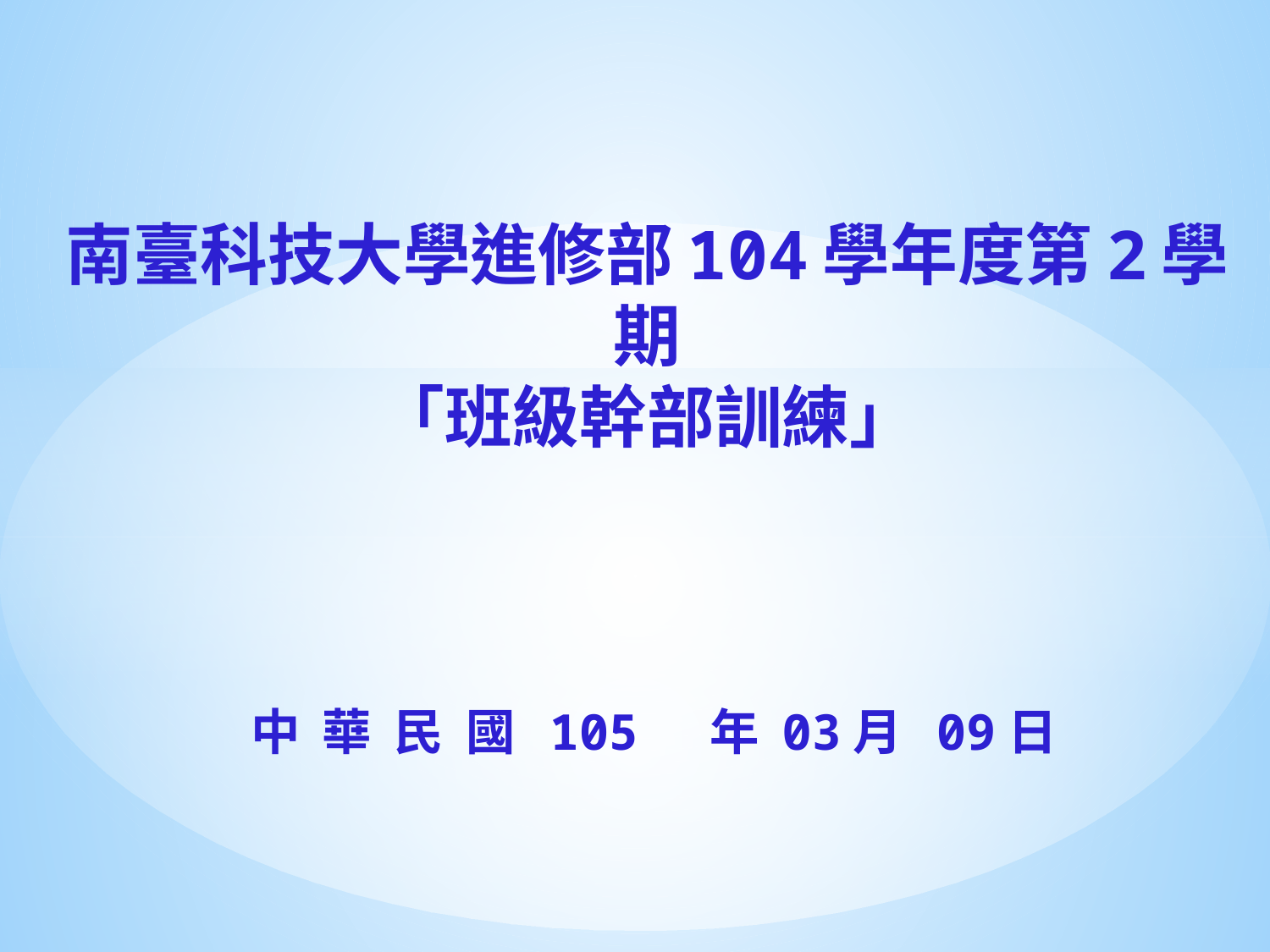

# 南臺科技大學進修部104學年度第2學期 「班級幹部訓練」
中  華  民  國  105  年 03月  09日